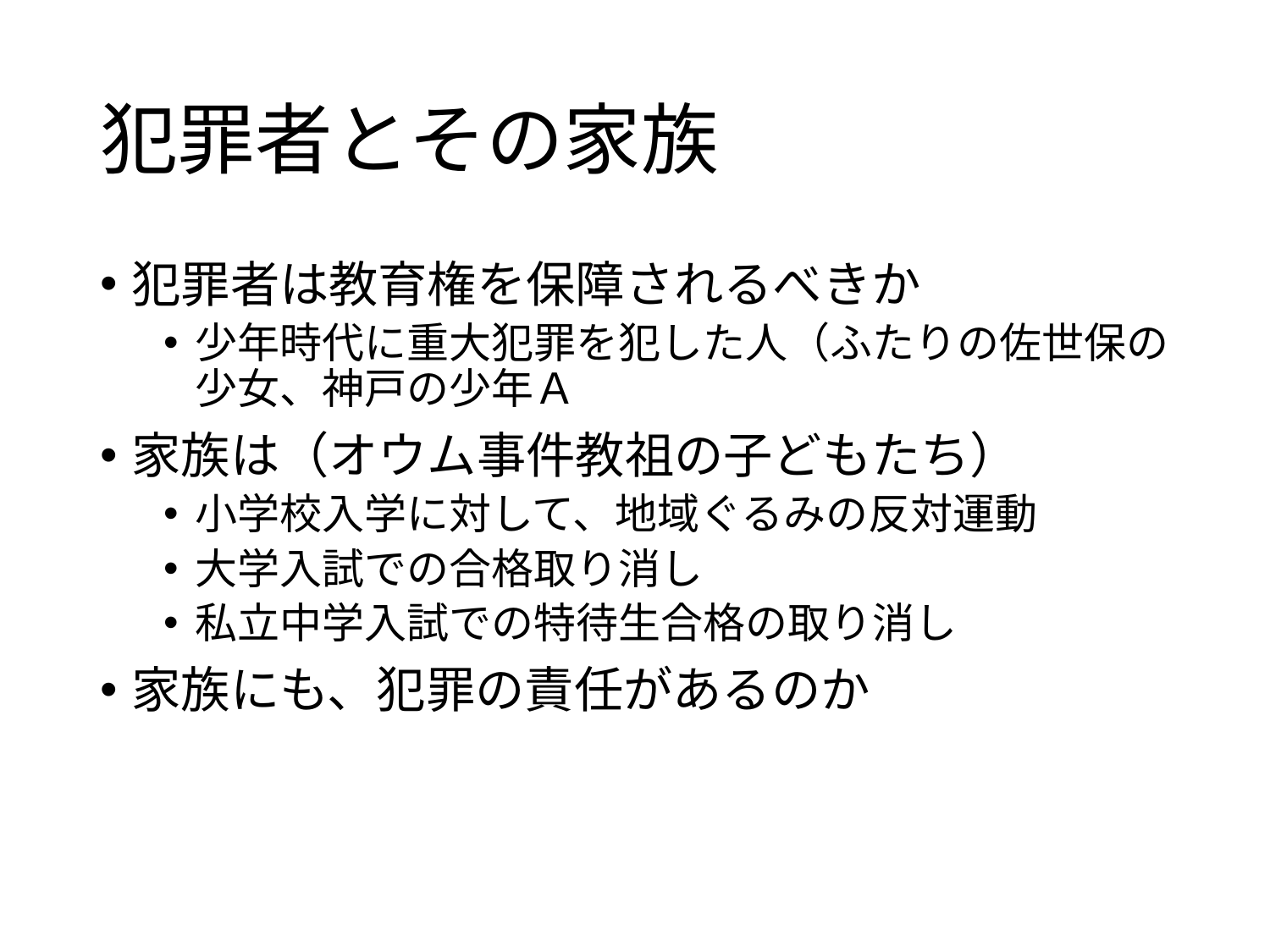

# 犯罪者とその家族
犯罪者は教育権を保障されるべきか
少年時代に重大犯罪を犯した人（ふたりの佐世保の少女、神戸の少年Ａ
家族は（オウム事件教祖の子どもたち）
小学校入学に対して、地域ぐるみの反対運動
大学入試での合格取り消し
私立中学入試での特待生合格の取り消し
家族にも、犯罪の責任があるのか